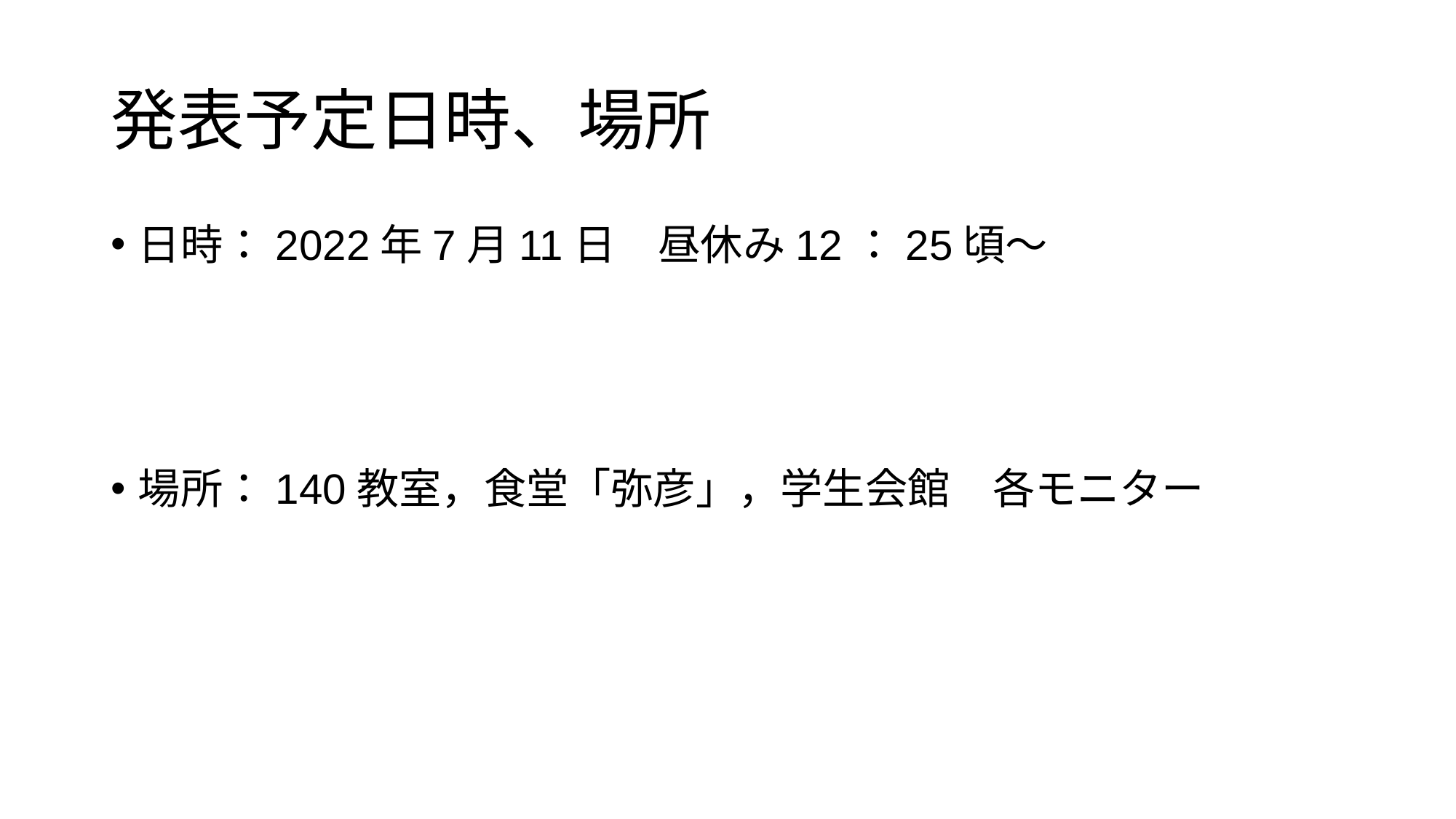

# 発表予定日時、場所
日時：2022年7月11日　昼休み12：25頃～

場所：140教室，食堂「弥彦」，学生会館　各モニター